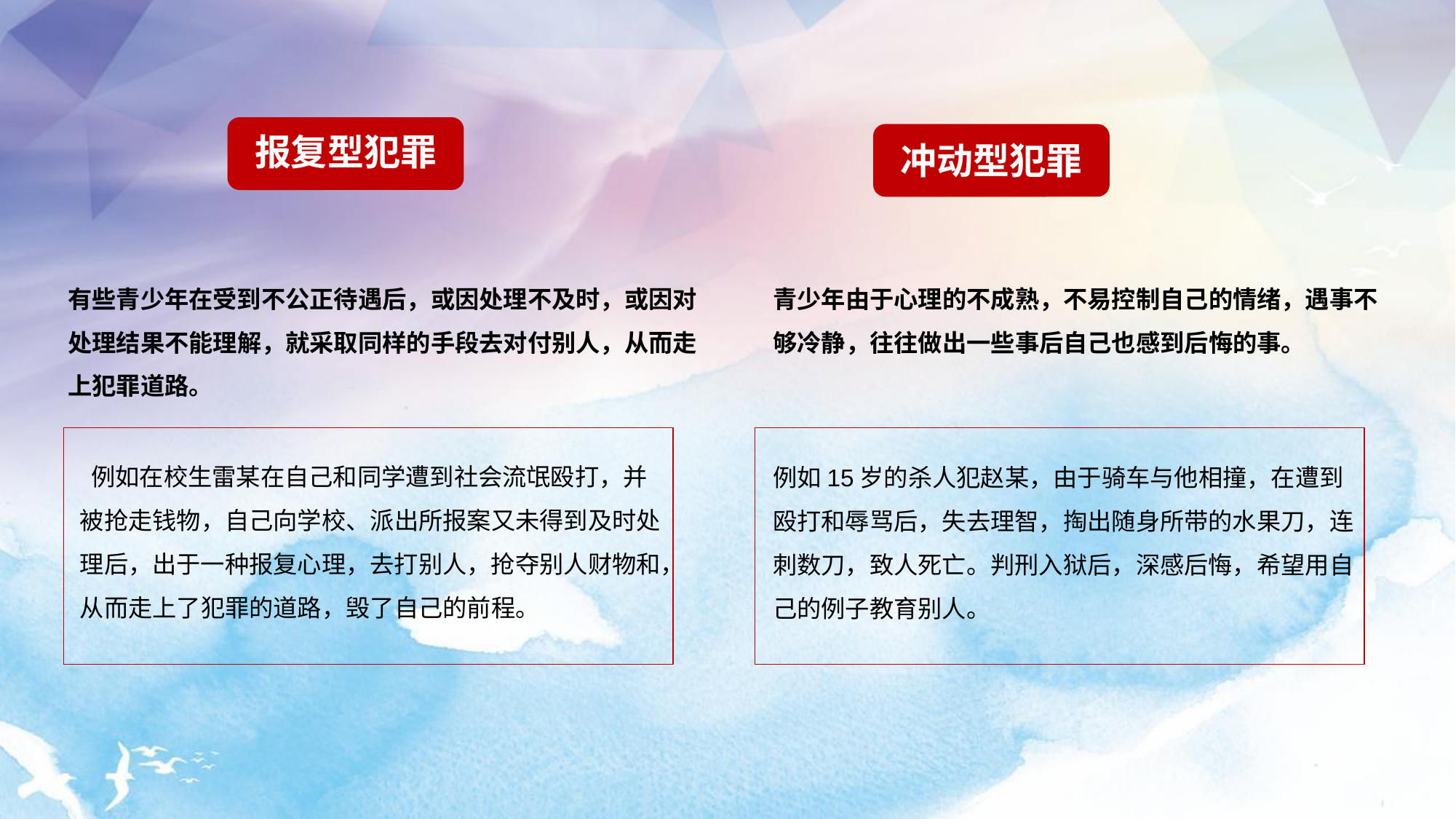

报复型犯罪

冲动型犯罪
有些青少年在受到不公正待遇后，或因处理不及时，或因对处理结果不能理解，就采取同样的手段去对付别人，从而走上犯罪道路。

青少年由于心理的不成熟，不易控制自己的情绪，遇事不够冷静，往往做出一些事后自己也感到后悔的事。

 例如在校生雷某在自己和同学遭到社会流氓殴打，并被抢走钱物，自己向学校、派出所报案又未得到及时处理后，出于一种报复心理，去打别人，抢夺别人财物和，从而走上了犯罪的道路，毁了自己的前程。
例如15岁的杀人犯赵某，由于骑车与他相撞，在遭到殴打和辱骂后，失去理智，掏出随身所带的水果刀，连刺数刀，致人死亡。判刑入狱后，深感后悔，希望用自己的例子教育别人。